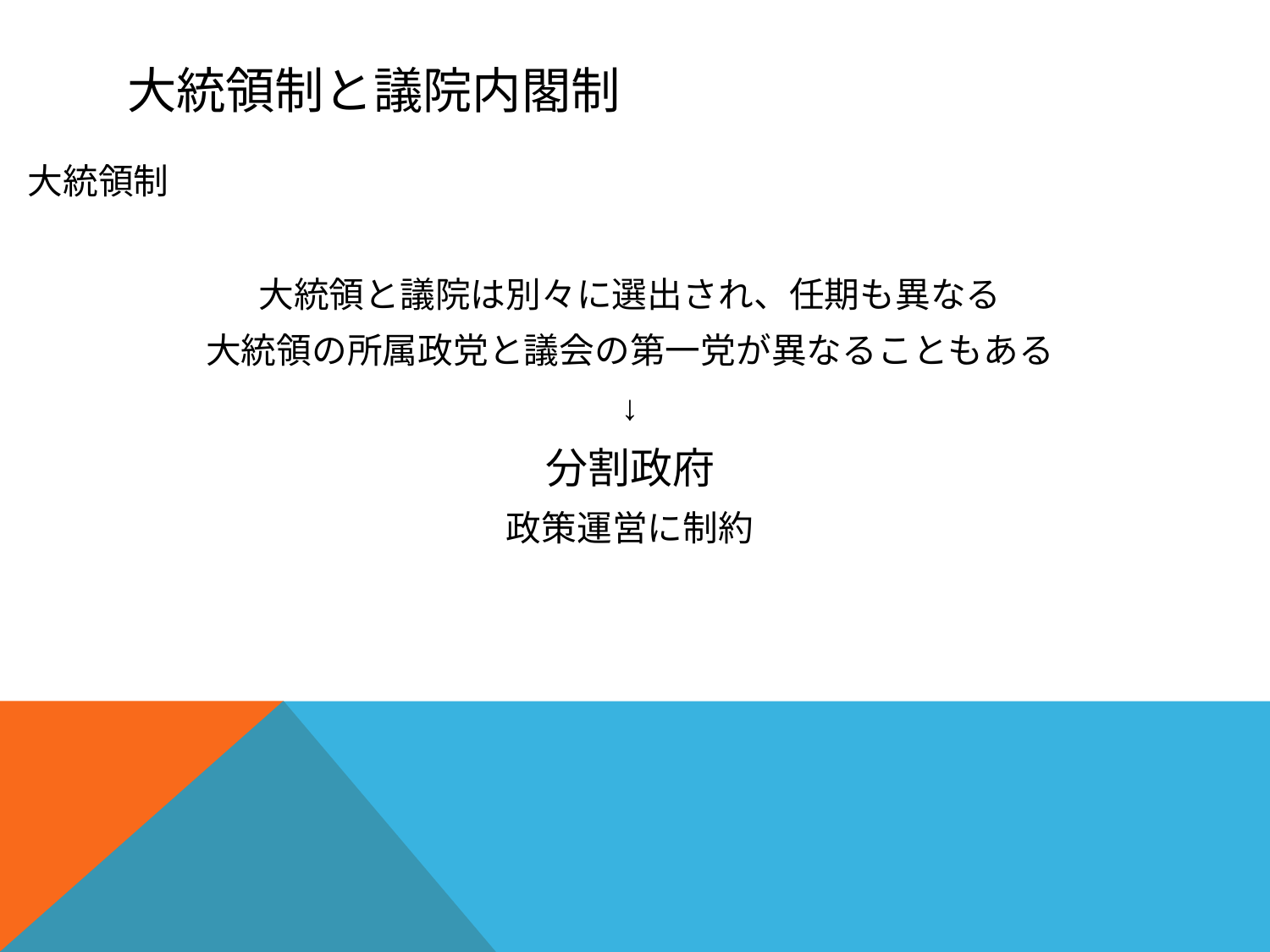

# 大統領制と議院内閣制
大統領制

大統領と議院は別々に選出され、任期も異なる
大統領の所属政党と議会の第一党が異なることもある
↓
分割政府
政策運営に制約